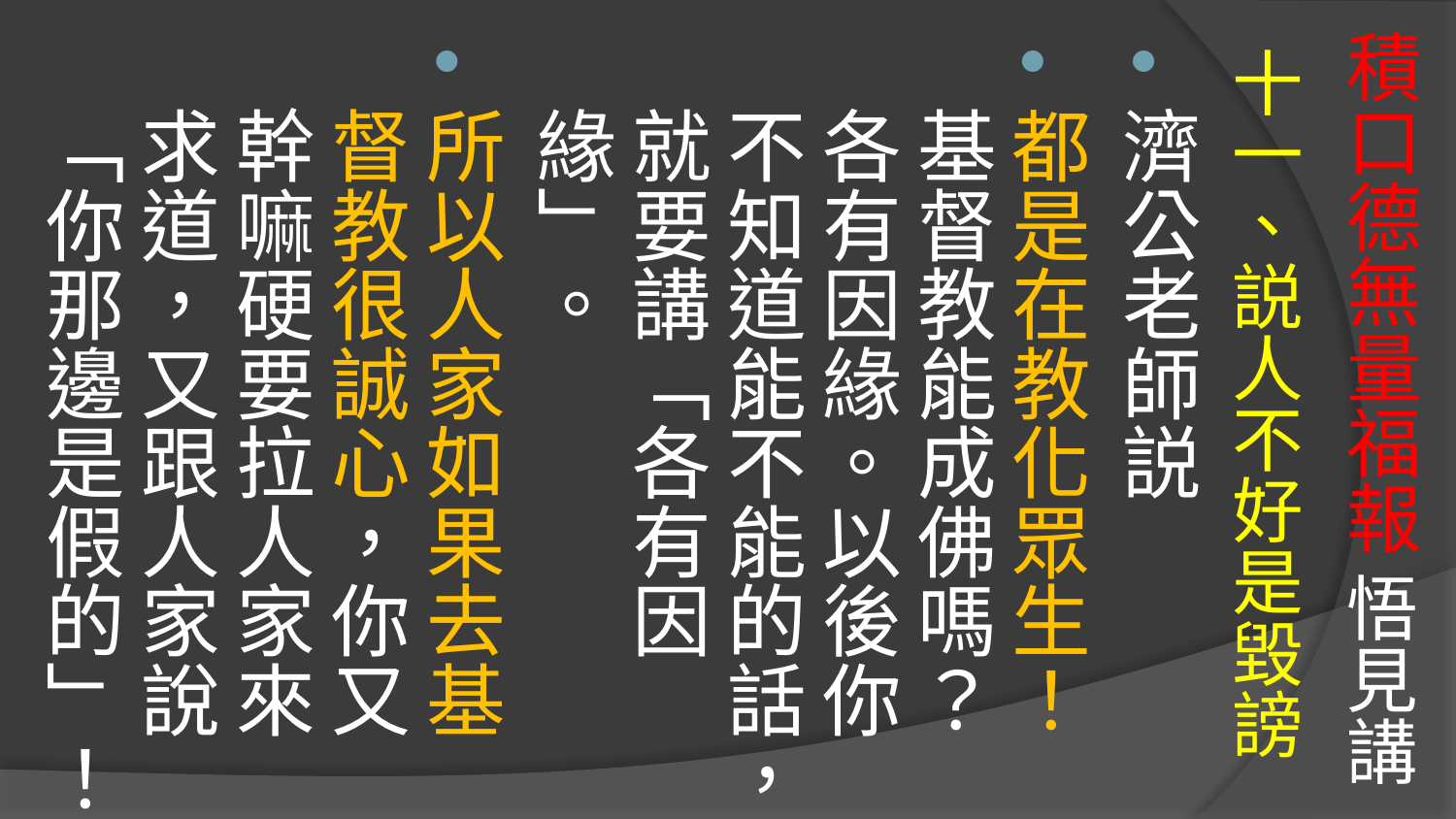

# 積口德無量福報 悟見講
十一、説人不好是毀謗
濟公老師説
都是在教化眾生！基督教能成佛嗎？各有因緣。以後你不知道能不能的話，就要講「各有因緣」。
所以人家如果去基督教很誠心，你又幹嘛硬要拉人家來求道，又跟人家說「你那邊是假的」！